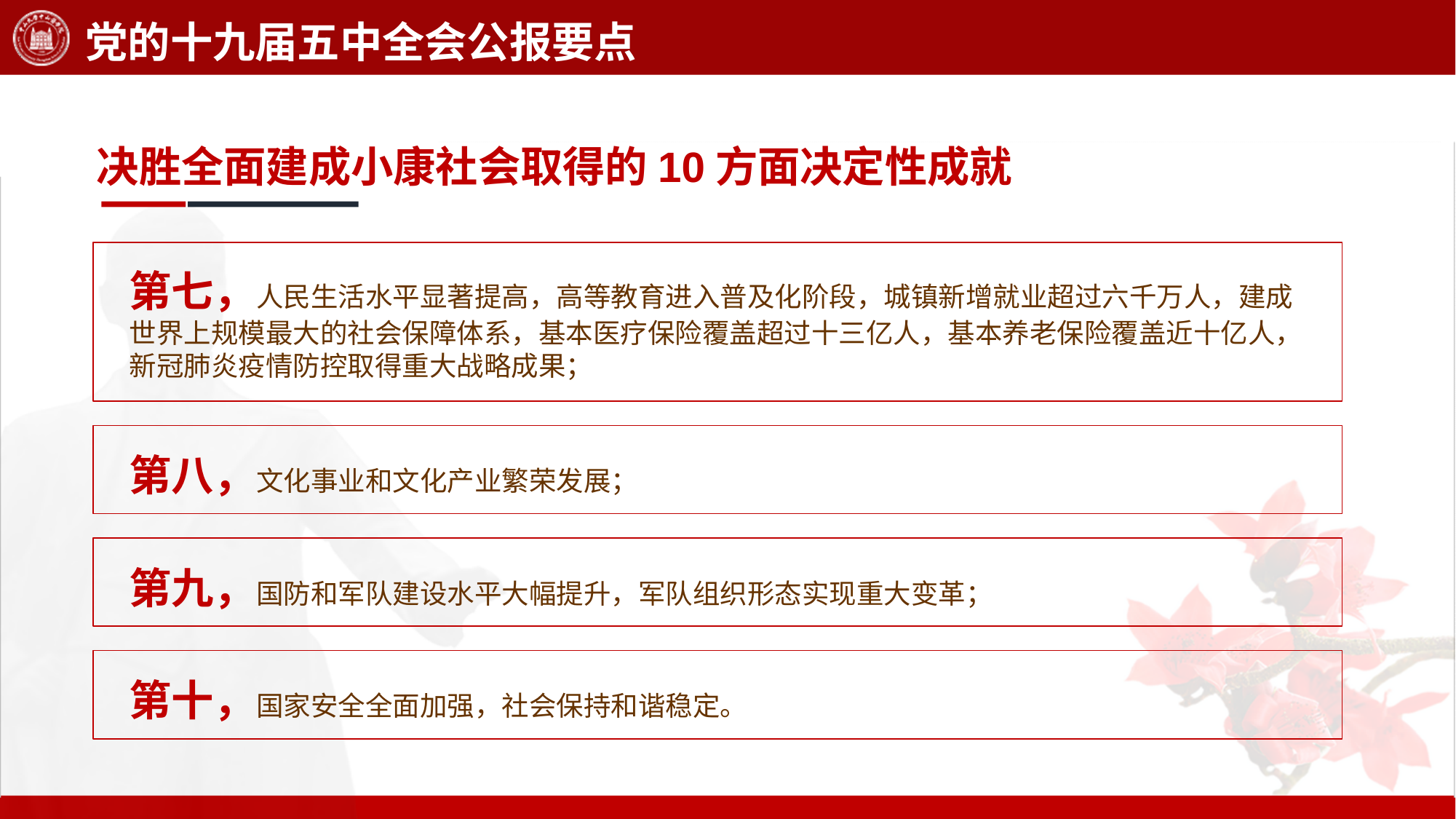

党的十九届五中全会公报要点
决胜全面建成小康社会取得的10方面决定性成就

第七，人民生活水平显著提高，高等教育进入普及化阶段，城镇新增就业超过六千万人，建成世界上规模最大的社会保障体系，基本医疗保险覆盖超过十三亿人，基本养老保险覆盖近十亿人，新冠肺炎疫情防控取得重大战略成果；

第八，文化事业和文化产业繁荣发展；

第九，国防和军队建设水平大幅提升，军队组织形态实现重大变革；

第十，国家安全全面加强，社会保持和谐稳定。